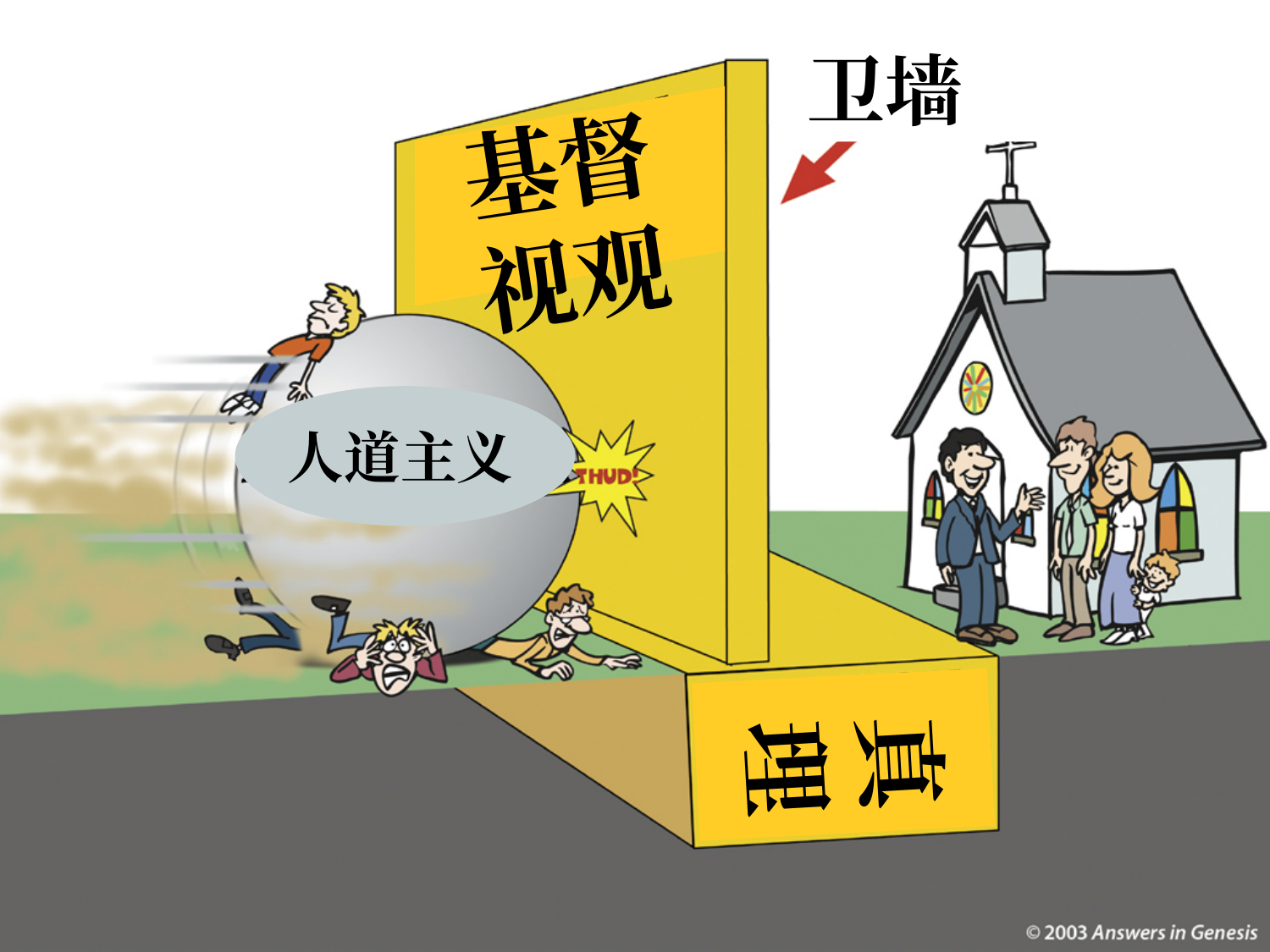

# Christian Barrier 1 00410
卫墙

基督
视观

人道主义

真理